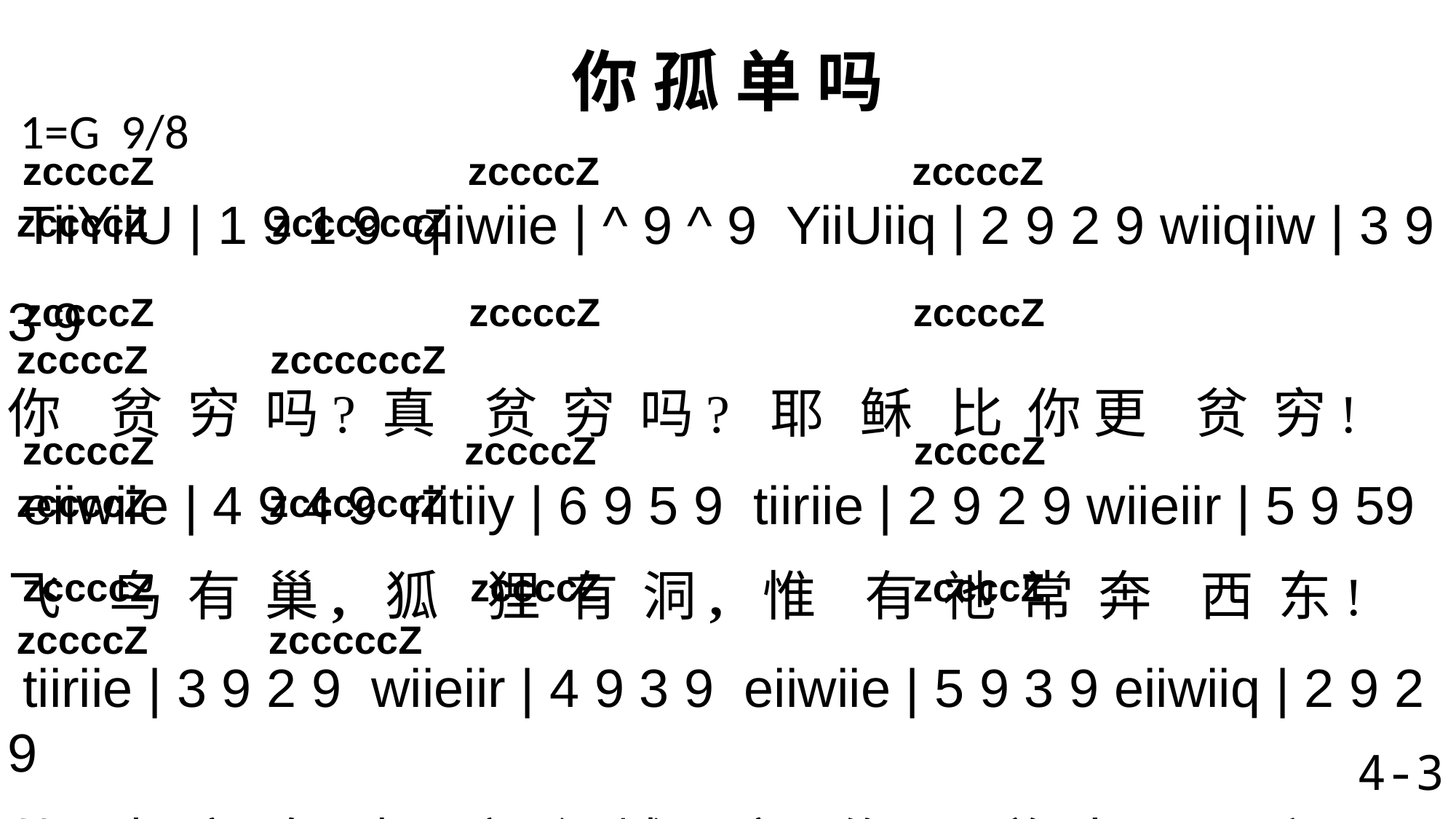

# 你 孤 单 吗
1=G  9/8
 zccccZ                              zccccZ                              zccccZ                           zccccZ            zccccccZ

 TiiYiiU | 1 9 1 9  qiiwiie | ^ 9 ^ 9  YiiUiiq | 2 9 2 9 wiiqiiw | 3 9 3 9
你    贫  穷  吗? 真    贫  穷  吗?  耶   稣   比  你 更    贫  穷!
 eiiwiie | 4 9 4 9  riitiiy | 6 9 5 9  tiiriie | 2 9 2 9 wiieiir | 5 9 59
飞    鸟  有  巢,  狐    狸  有  洞,  惟    有  祂  常  奔    西  东!
 tiiriie | 3 9 2 9  wiieiir | 4 9 3 9  eiiwiie | 5 9 3 9 eiiwiiq | 2 9 2 9
从    未  安  身   走    遍  乡  城,  宣    传  天  道  人    不  听,
 TiiYiiU | 1 9 1 9  qiiwiie | 4 9 6 9  yiitiir | 3 9 5 9 riieiiw | 19 19\
想    祂  生  在   客    店  马  棚,  葬    在  他  人  坟    墓  中!
 zccccZ                              zccccZ                              zccccZ                            zccccZ            zccccccZ

 zccccZ                             zccccZ                              zccccZ                            zccccZ            zccccccZ

 zccccZ                              zccccZ                              zccccZ                            zccccZ            zcccccZ

4-3